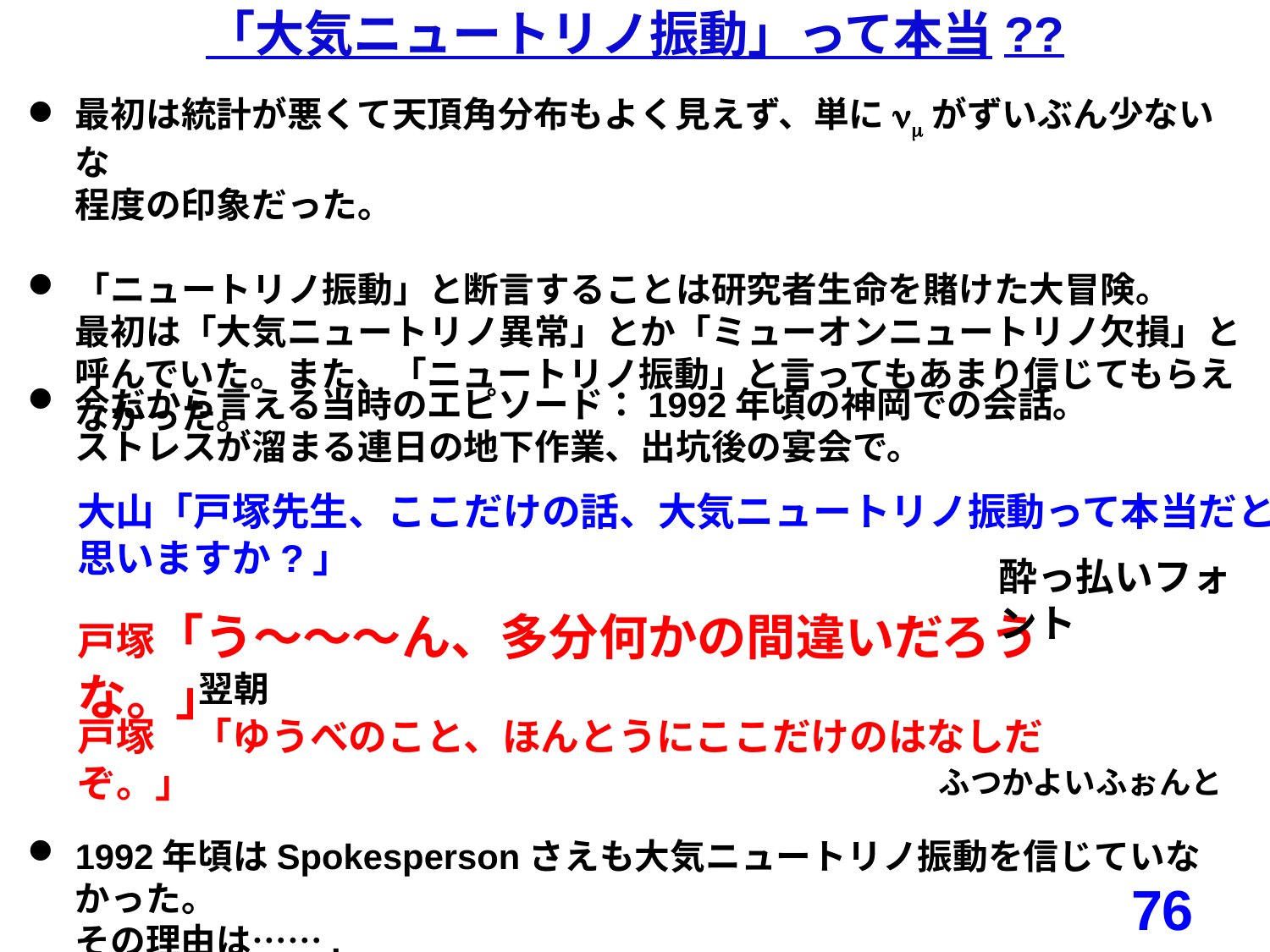

「大気ニュートリノ振動」って本当??
最初は統計が悪くて天頂角分布もよく見えず、単にνμがずいぶん少ないな
程度の印象だった。

「ニュートリノ振動」と断言することは研究者生命を賭けた大冒険。
最初は「大気ニュートリノ異常」とか「ミューオンニュートリノ欠損」と呼んでいた。また、「ニュートリノ振動」と言ってもあまり信じてもらえなかった。
今だから言える当時のエピソード：1992年頃の神岡での会話。
ストレスが溜まる連日の地下作業、出坑後の宴会で。
大山「戸塚先生、ここだけの話、大気ニュートリノ振動って本当だと思いますか?」
酔っ払いフォント
戸塚「う～～～ん、多分何かの間違いだろうな。」
翌朝
戸塚　「ゆうべのこと、ほんとうにここだけのはなしだぞ。」
ふつかよいふぉんと
1992年頃はSpokespersonさえも大気ニュートリノ振動を信じていなかった。
その理由は…….
76